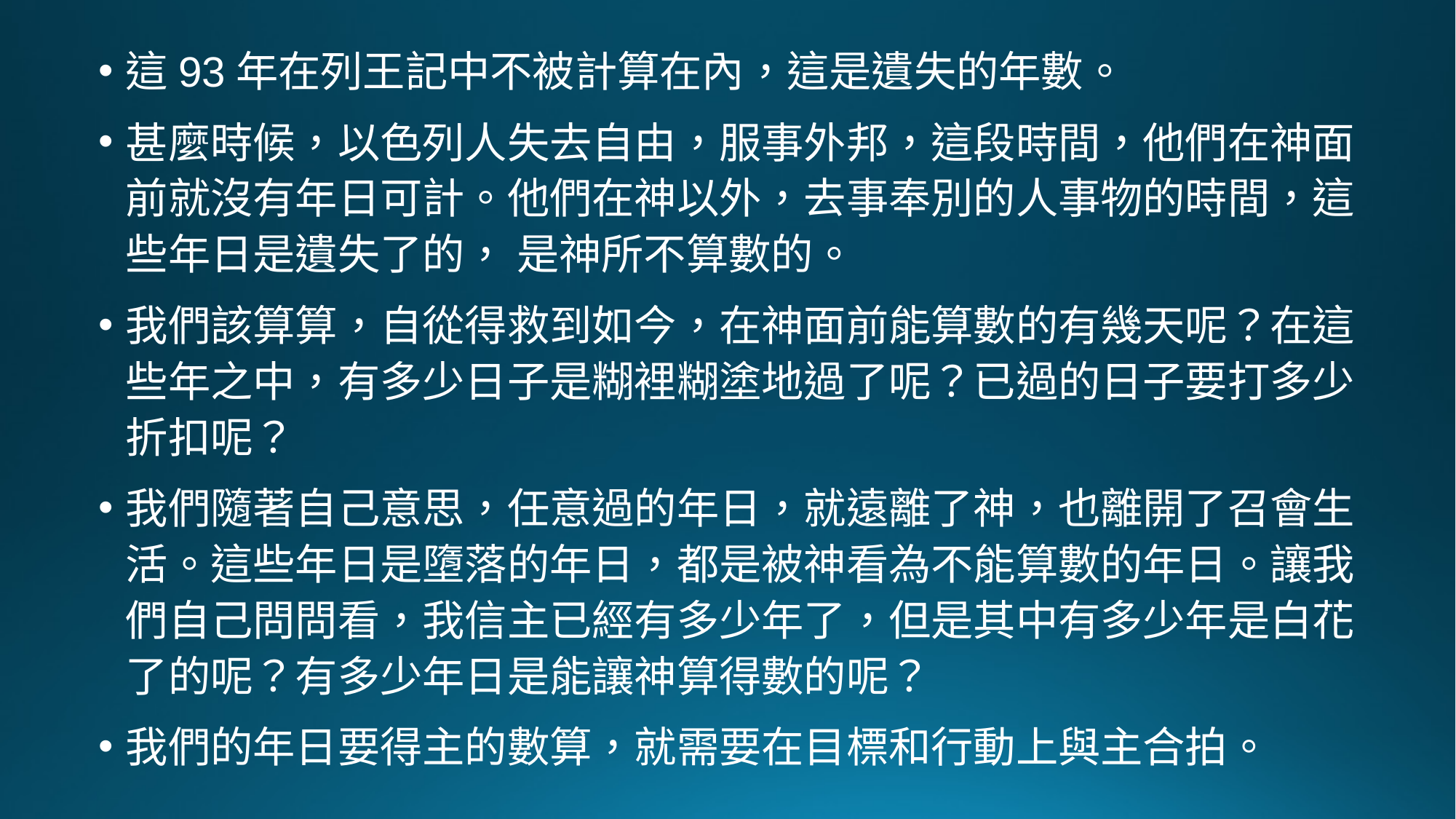

這93年在列王記中不被計算在內，這是遺失的年數。
甚麼時候，以色列人失去自由，服事外邦，這段時間，他們在神面前就沒有年日可計。他們在神以外，去事奉別的人事物的時間，這些年日是遺失了的， 是神所不算數的。
我們該算算，自從得救到如今，在神面前能算數的有幾天呢？在這些年之中，有多少日子是糊裡糊塗地過了呢？已過的日子要打多少折扣呢？
我們隨著自己意思，任意過的年日，就遠離了神，也離開了召會生活。這些年日是墮落的年日，都是被神看為不能算數的年日。讓我們自己問問看，我信主已經有多少年了，但是其中有多少年是白花了的呢？有多少年日是能讓神算得數的呢？
我們的年日要得主的數算，就需要在目標和行動上與主合拍。